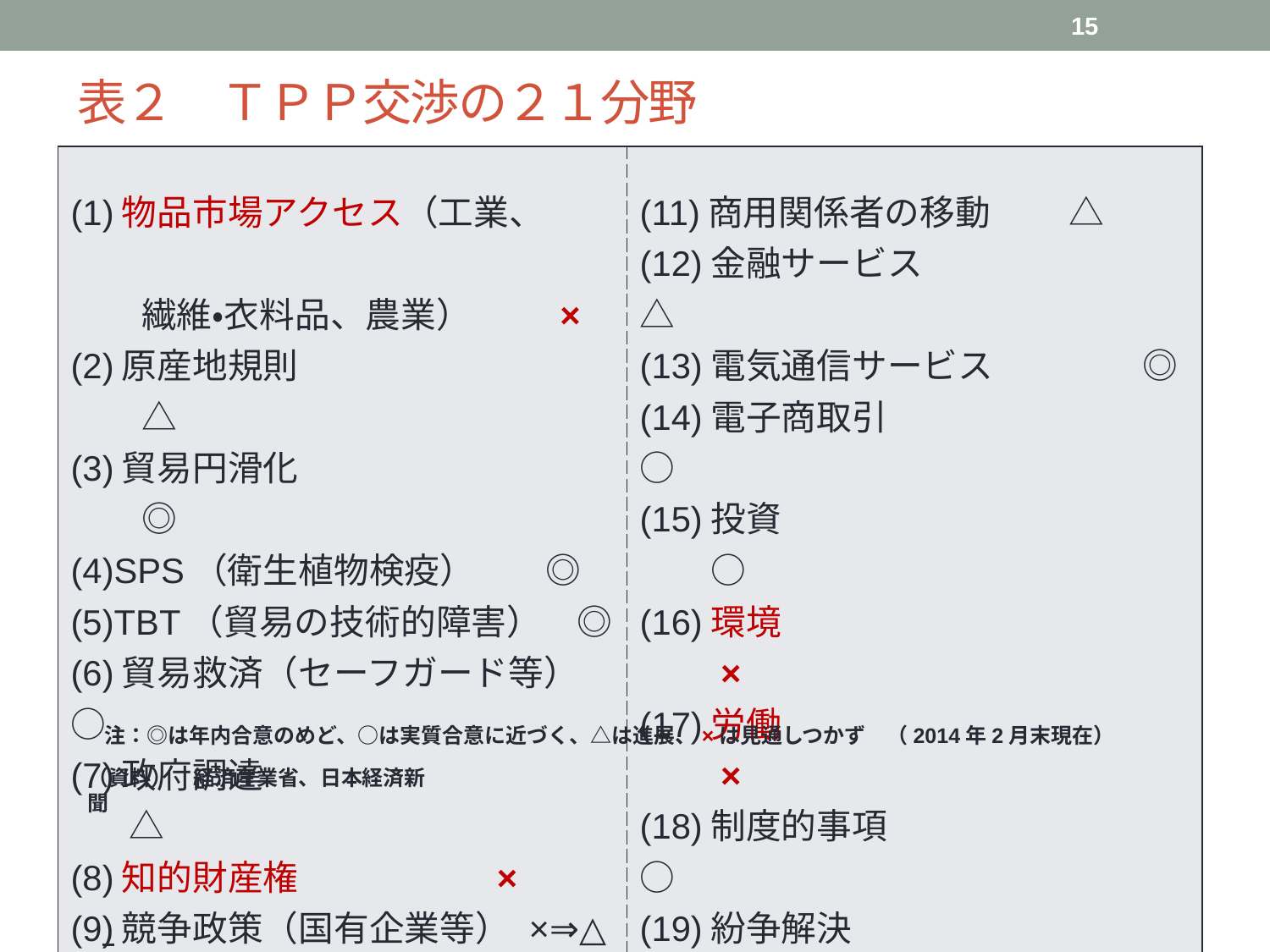

15
# 表２　ＴＰＰ交渉の２１分野
| (1)物品市場アクセス（工業、　　 　　繊維・衣料品、農業） × (2)原産地規則　　　　　　　　　　△ (3)貿易円滑化　　　　　　　　　　◎ (4)SPS（衛生植物検疫） ◎ (5)TBT（貿易の技術的障害）　◎ (6)貿易救済（セーフガード等） ○ (7)政府調達　　　　　　　　　　 △ (8)知的財産権 × (9)競争政策（国有企業等） ×⇒△ (10)越境サービス △ | (11)商用関係者の移動 △ (12)金融サービス　　　　　　　 △ (13)電気通信サービス　　　　 ◎ (14)電子商取引　　　　　　　　 ○ (15)投資　　　　　　　　　　　　　○ (16)環境　　　　　　　　　　　　　× (17)労働　　　　　　　　　　　　　× (18)制度的事項　　　　　　　　 ○ (19)紛争解決　　　　　　　　　　○ (20)協力　　　　　　　　　　　　　◎ (21)分野横断的事項　　　　　 ○ |
| --- | --- |
  　注：◎は年内合意のめど、○は実質合意に近づく、△は進展、×は見通しつかず　（2014年2月末現在）
（資料）　経済産業省、日本経済新聞